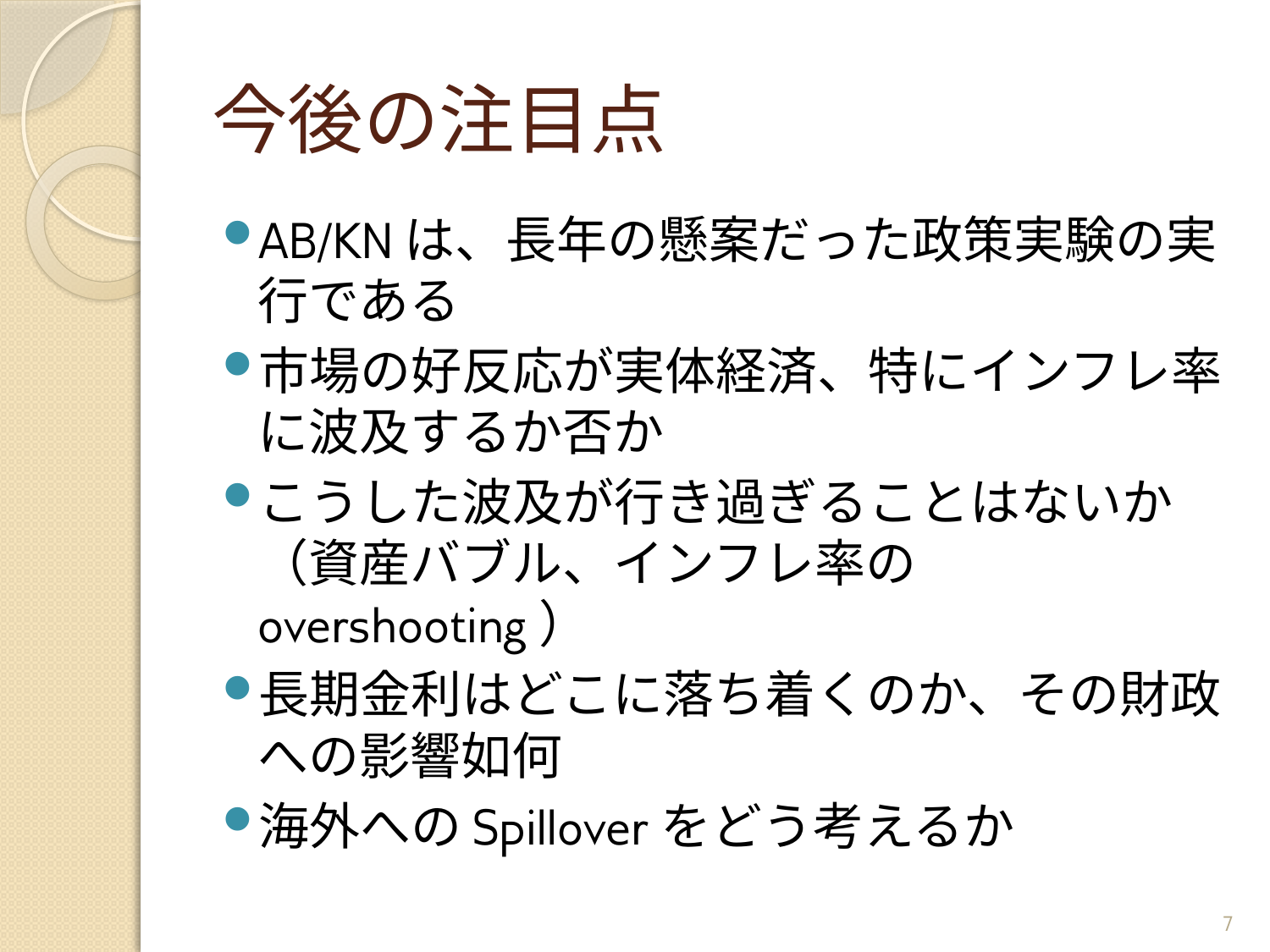

# 今後の注目点
AB/KNは、長年の懸案だった政策実験の実行である
市場の好反応が実体経済、特にインフレ率に波及するか否か
こうした波及が行き過ぎることはないか（資産バブル、インフレ率のovershooting）
長期金利はどこに落ち着くのか、その財政への影響如何
海外へのSpilloverをどう考えるか
7